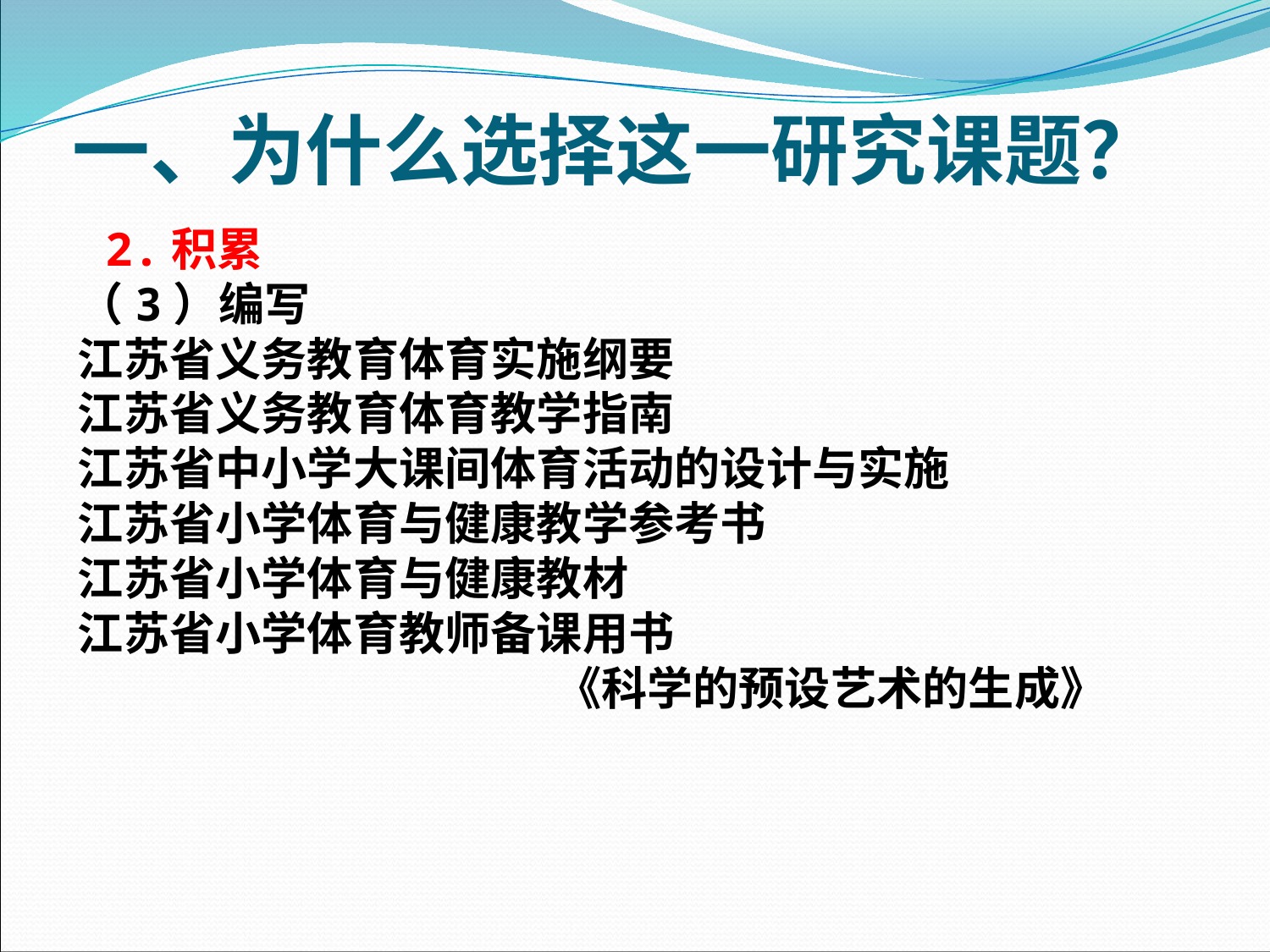

# 一、为什么选择这一研究课题？
 2.积累
（3）编写
江苏省义务教育体育实施纲要
江苏省义务教育体育教学指南
江苏省中小学大课间体育活动的设计与实施
江苏省小学体育与健康教学参考书
江苏省小学体育与健康教材
江苏省小学体育教师备课用书
                                             《科学的预设艺术的生成》